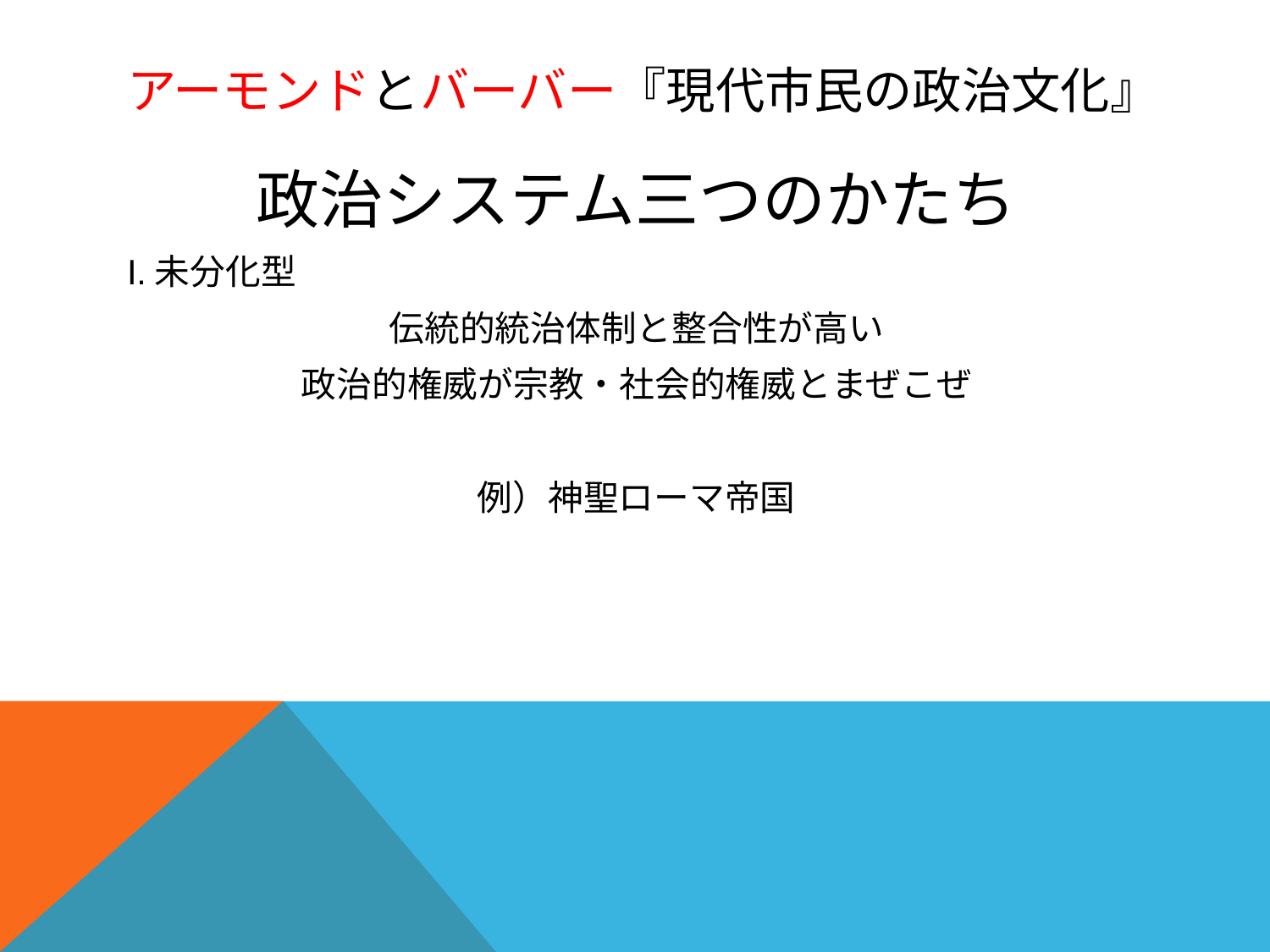

# アーモンドとバーバー『現代市民の政治文化』
政治システム三つのかたち
I.未分化型
伝統的統治体制と整合性が高い
政治的権威が宗教・社会的権威とまぜこぜ

例）神聖ローマ帝国